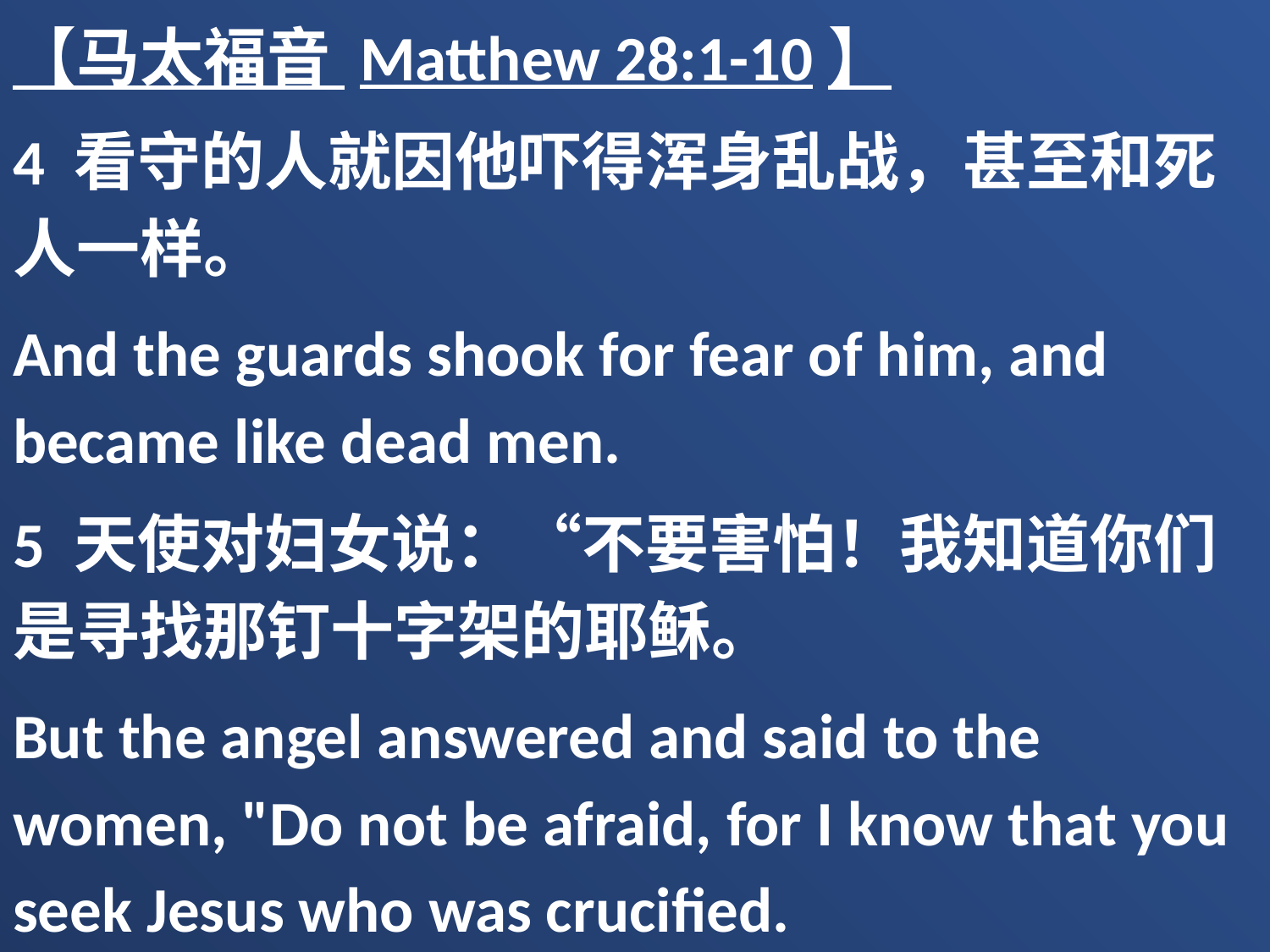

【马太福音 Matthew 28:1-10】
4 看守的人就因他吓得浑身乱战，甚至和死人一样。
And the guards shook for fear of him, and became like dead men.
5 天使对妇女说：“不要害怕！我知道你们是寻找那钉十字架的耶稣。
But the angel answered and said to the women, "Do not be afraid, for I know that you seek Jesus who was crucified.